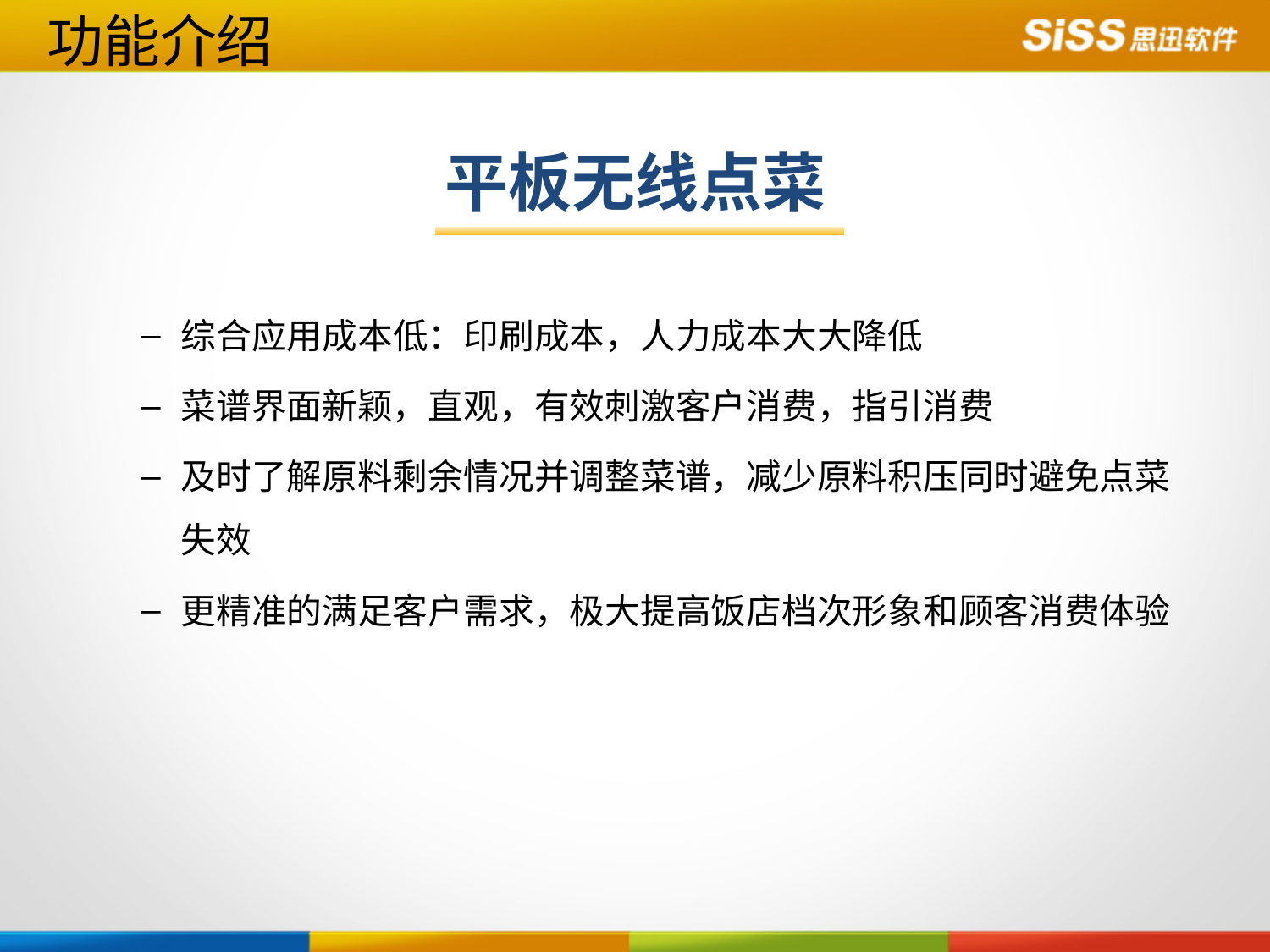

功能介绍
平板无线点菜

综合应用成本低：印刷成本，人力成本大大降低
菜谱界面新颖，直观，有效刺激客户消费，指引消费
及时了解原料剩余情况并调整菜谱，减少原料积压同时避免点菜失效
更精准的满足客户需求，极大提高饭店档次形象和顾客消费体验